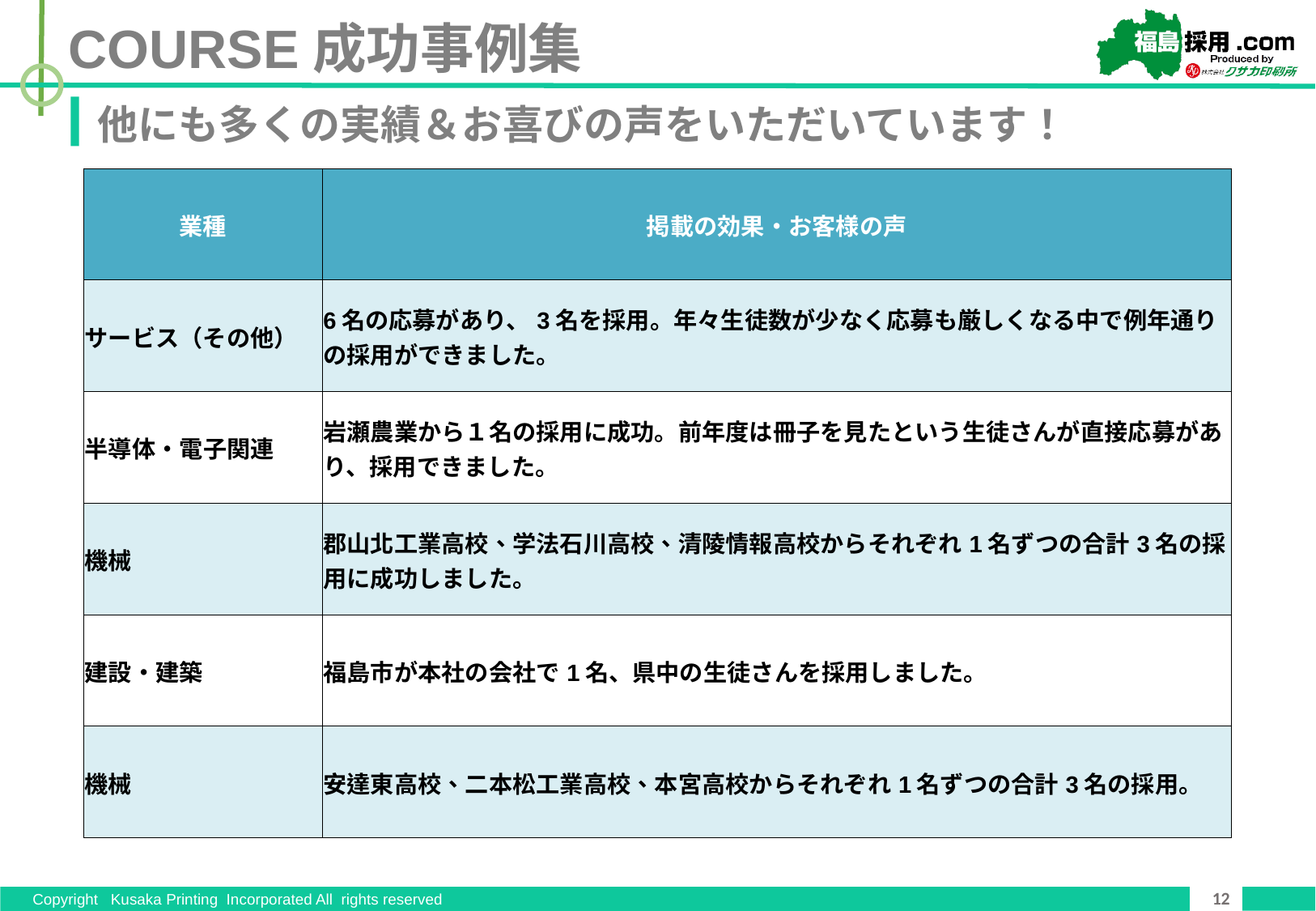

COURSE成功事例集
他にも多くの実績＆お喜びの声をいただいています！
| 業種 | 掲載の効果・お客様の声 |
| --- | --- |
| サービス（その他） | 6名の応募があり、3名を採用。年々生徒数が少なく応募も厳しくなる中で例年通りの採用ができました。 |
| 半導体・電子関連 | 岩瀬農業から１名の採用に成功。前年度は冊子を見たという生徒さんが直接応募があり、採用できました。 |
| 機械 | 郡山北工業高校、学法石川高校、清陵情報高校からそれぞれ1名ずつの合計3名の採用に成功しました。 |
| 建設・建築 | 福島市が本社の会社で1名、県中の生徒さんを採用しました。 |
| 機械 | 安達東高校、二本松工業高校、本宮高校からそれぞれ1名ずつの合計3名の採用。 |